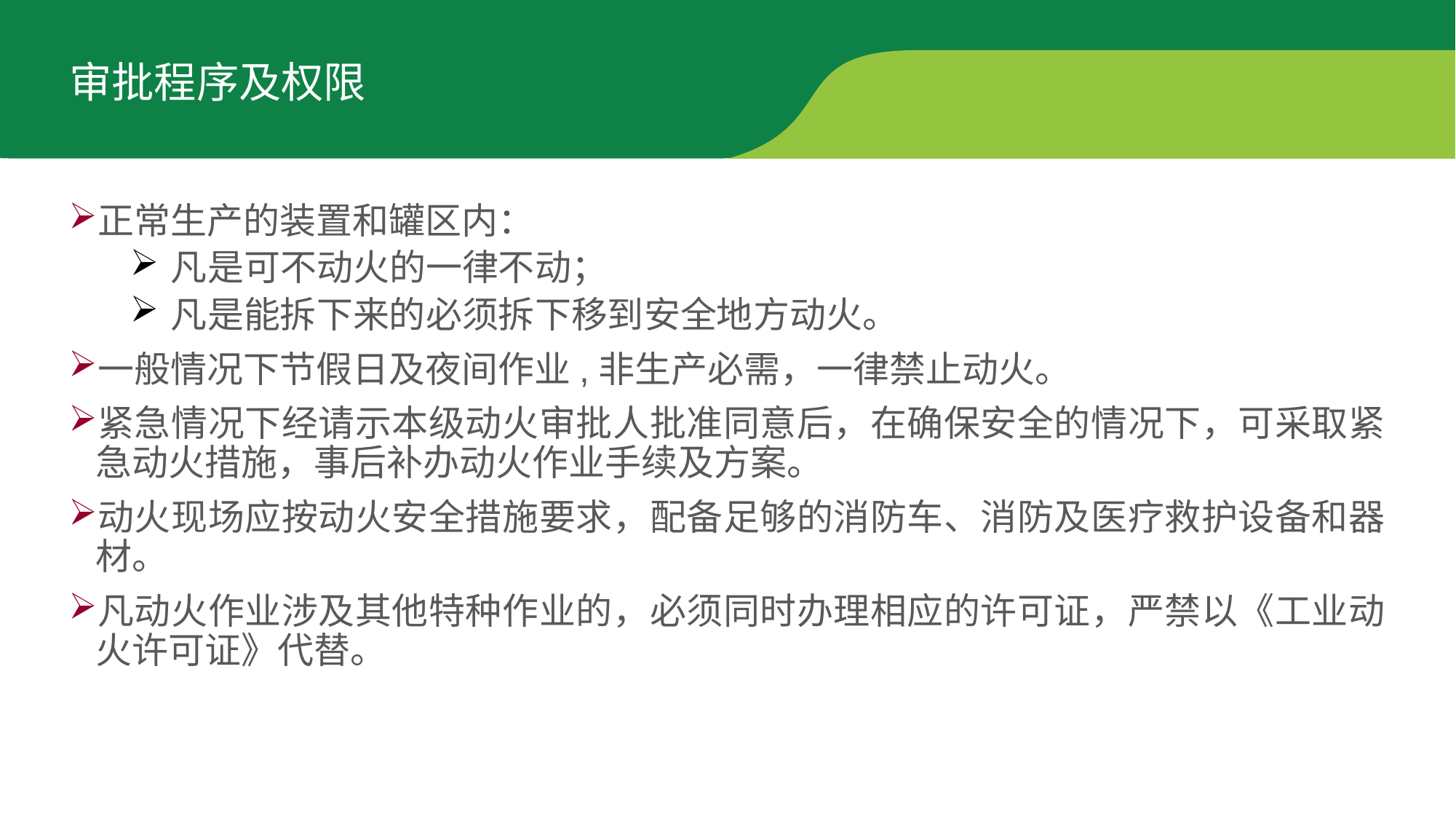

审批程序及权限

正常生产的装置和罐区内：
凡是可不动火的一律不动；
凡是能拆下来的必须拆下移到安全地方动火。
一般情况下节假日及夜间作业,非生产必需，一律禁止动火。
紧急情况下经请示本级动火审批人批准同意后，在确保安全的情况下，可采取紧急动火措施，事后补办动火作业手续及方案。
动火现场应按动火安全措施要求，配备足够的消防车、消防及医疗救护设备和器材。
凡动火作业涉及其他特种作业的，必须同时办理相应的许可证，严禁以《工业动火许可证》代替。